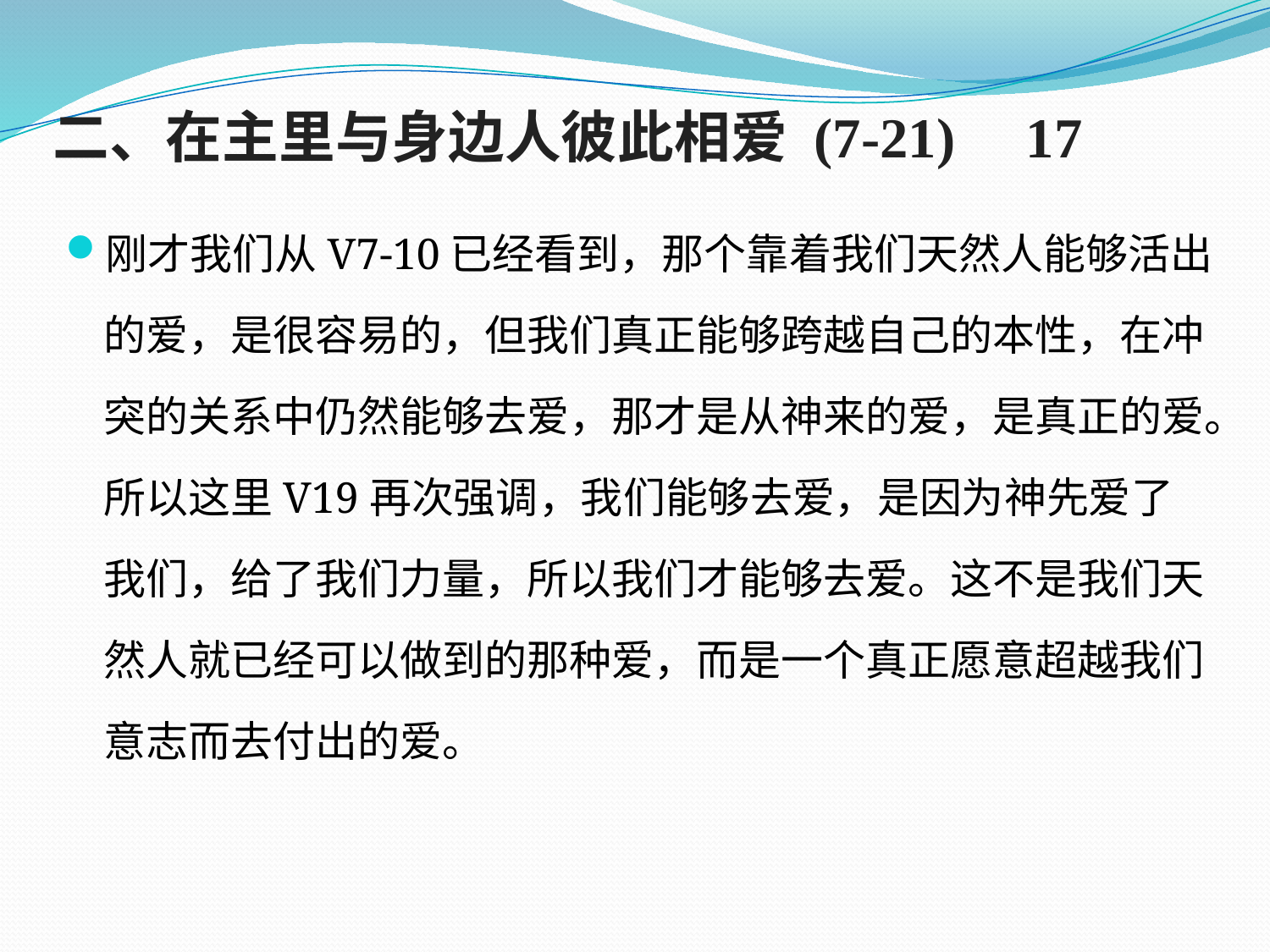

# 二、在主里与身边人彼此相爱 (7-21)     17
刚才我们从V7-10已经看到，那个靠着我们天然人能够活出的爱，是很容易的，但我们真正能够跨越自己的本性，在冲突的关系中仍然能够去爱，那才是从神来的爱，是真正的爱。所以这里V19再次强调，我们能够去爱，是因为神先爱了我们，给了我们力量，所以我们才能够去爱。这不是我们天然人就已经可以做到的那种爱，而是一个真正愿意超越我们意志而去付出的爱。